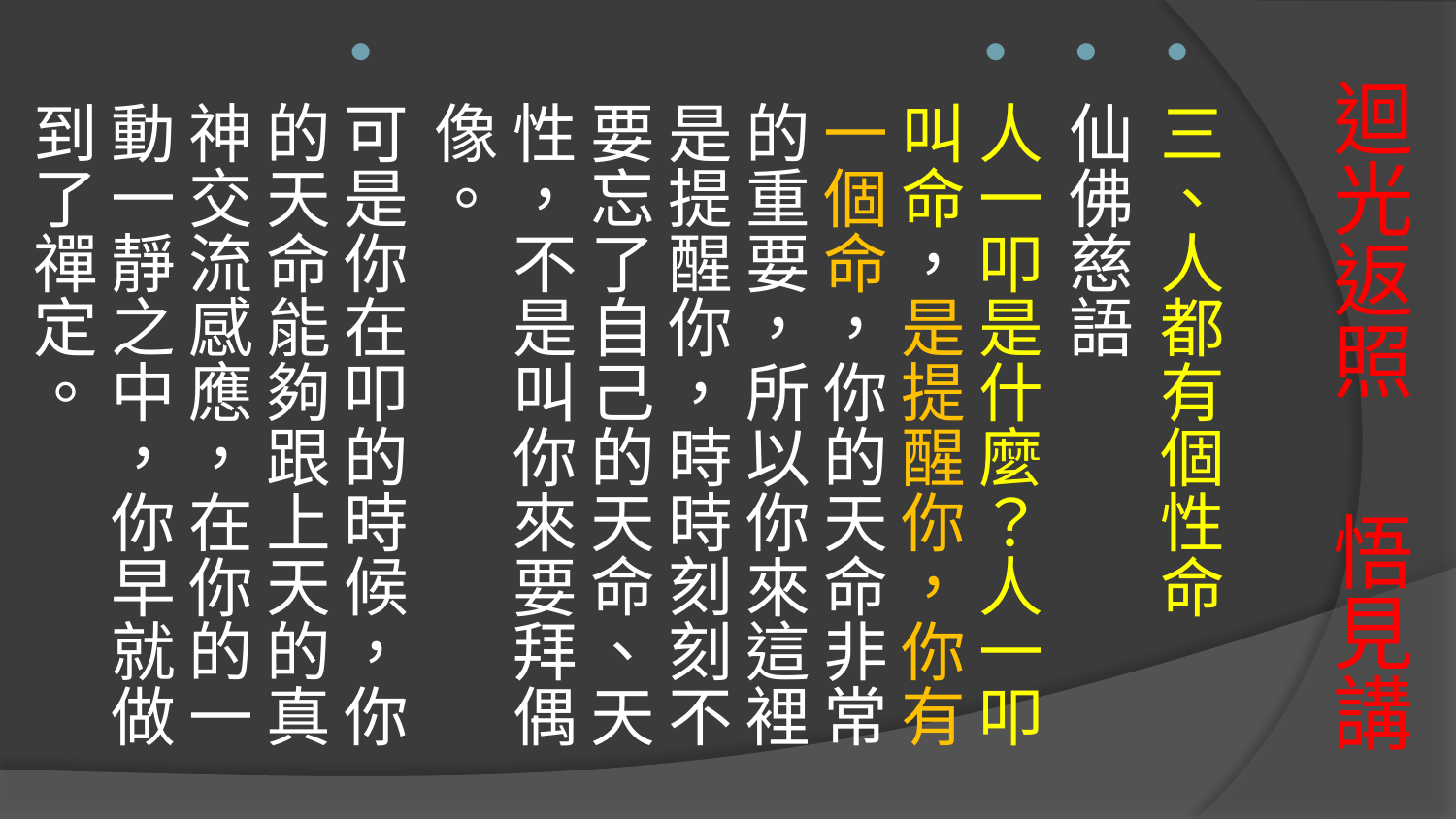

三、人都有個性命
仙佛慈語
人一叩是什麼？人一叩叫命，是提醒你，你有一個命，你的天命非常的重要，所以你來這裡是提醒你，時時刻刻不要忘了自己的天命、天性，不是叫你來要拜偶像。
可是你在叩的時候，你的天命能夠跟上天的真神交流感應，在你的一動一靜之中，你早就做到了禪定。
# 迴光返照      悟見講